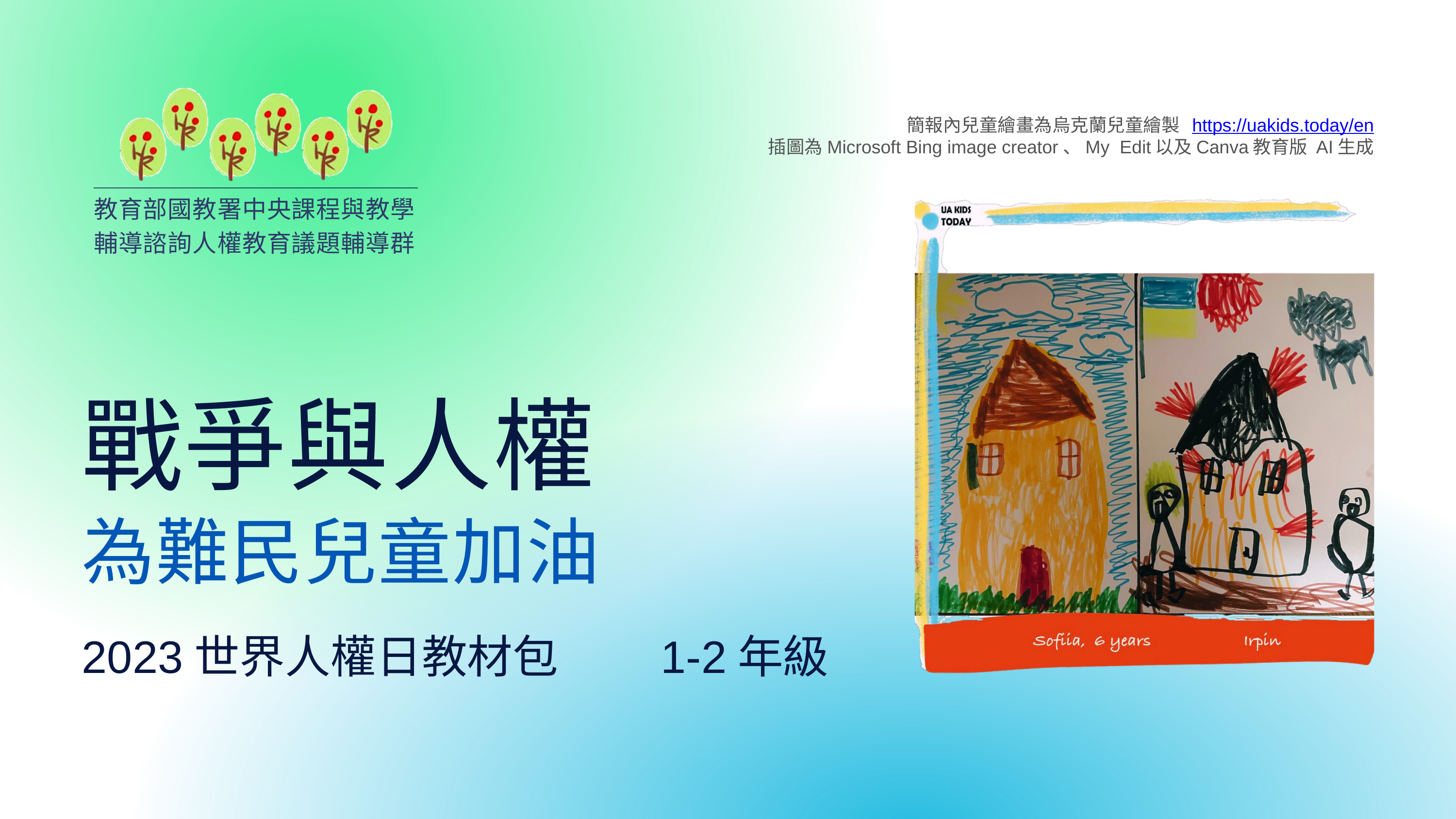

簡報內兒童繪畫為烏克蘭兒童繪製  https://uakids.today/en
插圖為Microsoft Bing image creator、My  Edit以及Canva教育版 AI生成

教育部國教署中央課程與教學
輔導諮詢人權教育議題輔導群

戰爭與人權
為󠇡難󠇡民兒童加油
2023世界人權日教材包         1-2年級